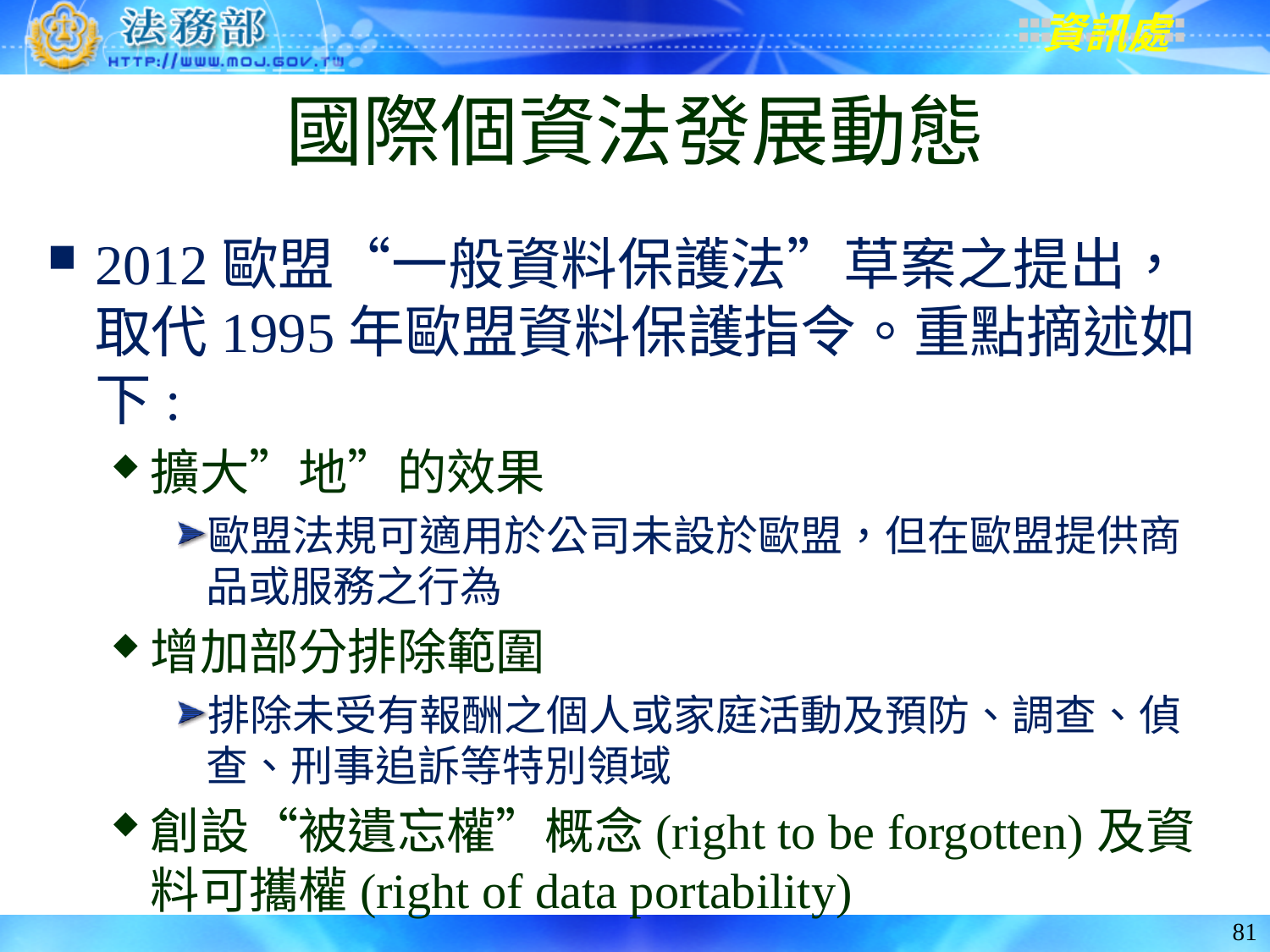

# 國際個資法發展動態
2012歐盟“一般資料保護法”草案之提出，取代1995年歐盟資料保護指令。重點摘述如下:
擴大”地”的效果
歐盟法規可適用於公司未設於歐盟，但在歐盟提供商品或服務之行為
增加部分排除範圍
排除未受有報酬之個人或家庭活動及預防、調查、偵查、刑事追訴等特別領域
創設“被遺忘權”概念(right to be forgotten)及資料可攜權(right of data portability)